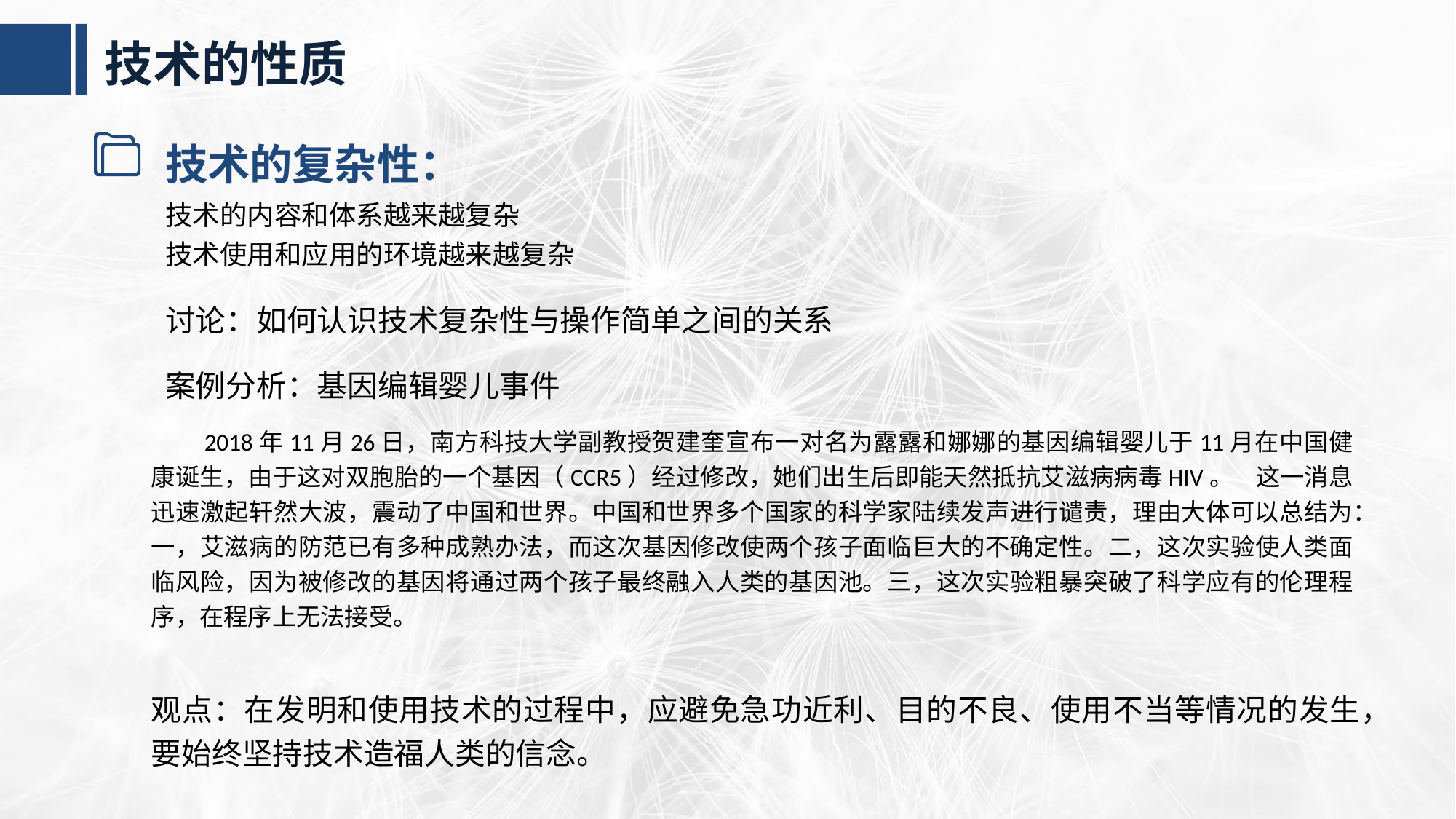

技术的性质
技术的复杂性：

技术的内容和体系越来越复杂
技术使用和应用的环境越来越复杂
讨论：如何认识技术复杂性与操作简单之间的关系
案例分析：基因编辑婴儿事件
         2018年11月26日，南方科技大学副教授贺建奎宣布一对名为露露和娜娜的基因编辑婴儿于11月在中国健康诞生，由于这对双胞胎的一个基因（CCR5）经过修改，她们出生后即能天然抵抗艾滋病病毒HIV。    这一消息迅速激起轩然大波，震动了中国和世界。中国和世界多个国家的科学家陆续发声进行谴责，理由大体可以总结为：一，艾滋病的防范已有多种成熟办法，而这次基因修改使两个孩子面临巨大的不确定性。二，这次实验使人类面临风险，因为被修改的基因将通过两个孩子最终融入人类的基因池。三，这次实验粗暴突破了科学应有的伦理程序，在程序上无法接受。
观点：在发明和使用技术的过程中，应避免急功近利、目的不良、使用不当等情况的发生，要始终坚持技术造福人类的信念。